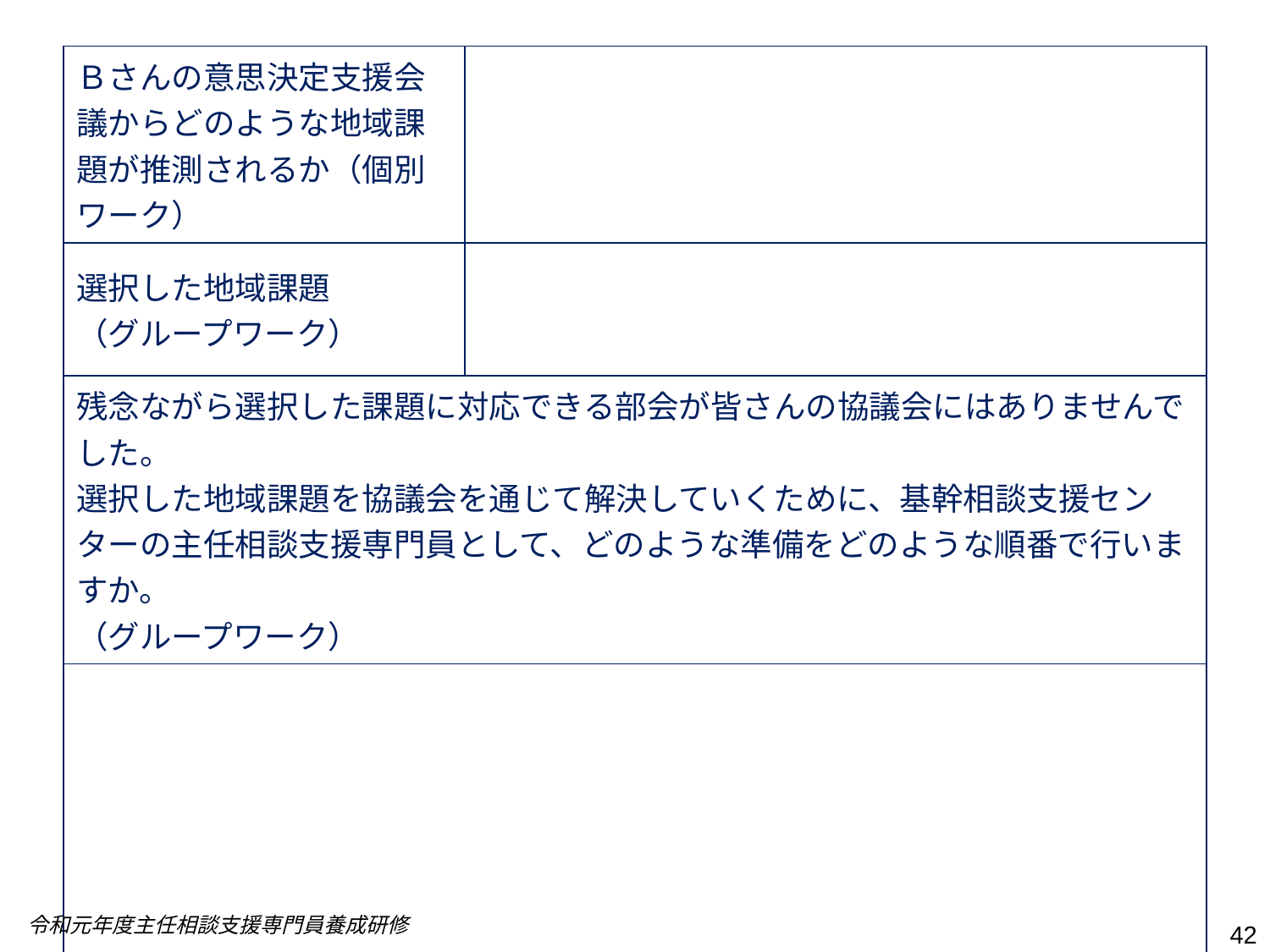

| Ｂさんの意思決定支援会議からどのような地域課題が推測されるか（個別ワーク） |  |
| --- | --- |
| 選択した地域課題 （グループワーク） |  |
| 残念ながら選択した課題に対応できる部会が皆さんの協議会にはありませんでした。 選択した地域課題を協議会を通じて解決していくために、基幹相談支援センターの主任相談支援専門員として、どのような準備をどのような順番で行いますか。 （グループワーク） |  |
|  |  |
令和元年度主任相談支援専門員養成研修
42